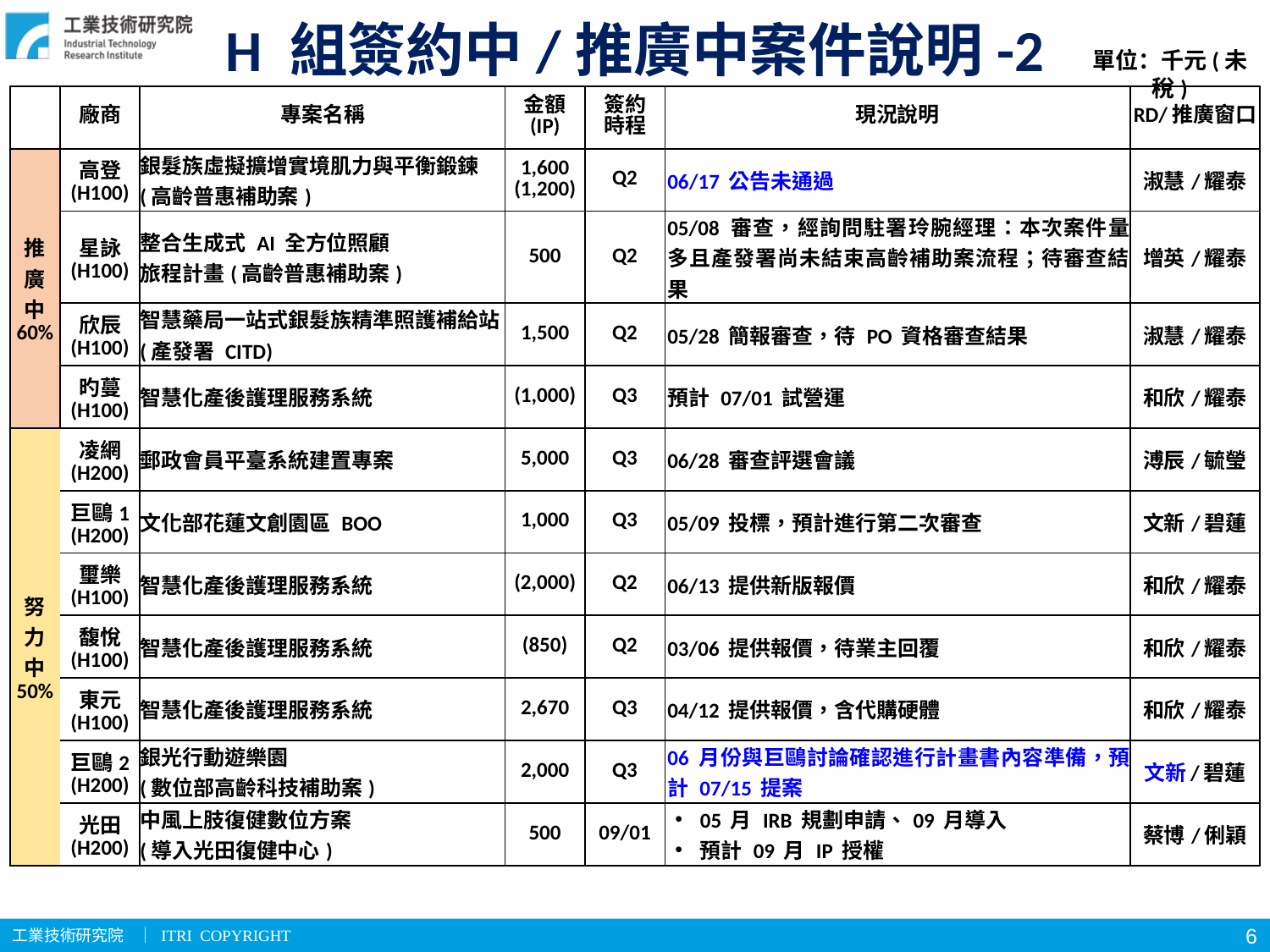

# H 組簽約中/推廣中案件說明-2
單位：千元(未稅)
|  | 廠商 | 專案名稱 | 金額 (IP) | 簽約 時程 | 現況說明 | RD/推廣窗口 |
| --- | --- | --- | --- | --- | --- | --- |
| 推 廣 中 60% | 高登 (H100) | 銀髮族虛擬擴增實境肌力與平衡鍛鍊 (高齡普惠補助案) | 1,600 (1,200) | Q2 | 06/17 公告未通過 | 淑慧/耀泰 |
|  | 星詠 (H100) | 整合生成式 AI 全方位照顧 旅程計畫(高齡普惠補助案) | 500 | Q2 | 05/08 審查，經詢問駐署玲腕經理：本次案件量多且產發署尚未結束高齡補助案流程；待審查結果 | 增英/耀泰 |
|  | 欣辰 (H100) | 智慧藥局一站式銀髮族精準照護補給站(產發署 CITD) | 1,500 | Q2 | 05/28 簡報審查，待 PO 資格審查結果 | 淑慧/耀泰 |
|  | 旳蔓 (H100) | 智慧化產後護理服務系統 | (1,000) | Q3 | 預計 07/01 試營運 | 和欣/耀泰 |
| 努 力 中 50% | 凌網 (H200) | 郵政會員平臺系統建置專案 | 5,000 | Q3 | 06/28 審查評選會議 | 溥辰/毓瑩 |
|  | 巨鷗1 (H200) | 文化部花蓮文創園區 BOO | 1,000 | Q3 | 05/09 投標，預計進行第二次審查 | 文新/碧蓮 |
|  | 璽樂 (H100) | 智慧化產後護理服務系統 | (2,000) | Q2 | 06/13 提供新版報價 | 和欣/耀泰 |
|  | 馥悅 (H100) | 智慧化產後護理服務系統 | (850) | Q2 | 03/06 提供報價，待業主回覆 | 和欣/耀泰 |
|  | 東元 (H100) | 智慧化產後護理服務系統 | 2,670 | Q3 | 04/12 提供報價，含代購硬體 | 和欣/耀泰 |
|  | 巨鷗2 (H200) | 銀光行動遊樂園 (數位部高齡科技補助案) | 2,000 | Q3 | 06 月份與巨鷗討論確認進行計畫書內容準備，預計 07/15 提案 | 文新/碧蓮 |
|  | 光田 (H200) | 中風上肢復健數位方案 (導入光田復健中心) | 500 | 09/01 | 05 月 IRB 規劃申請、09 月導入 預計 09 月 IP 授權 | 蔡博/俐穎 |